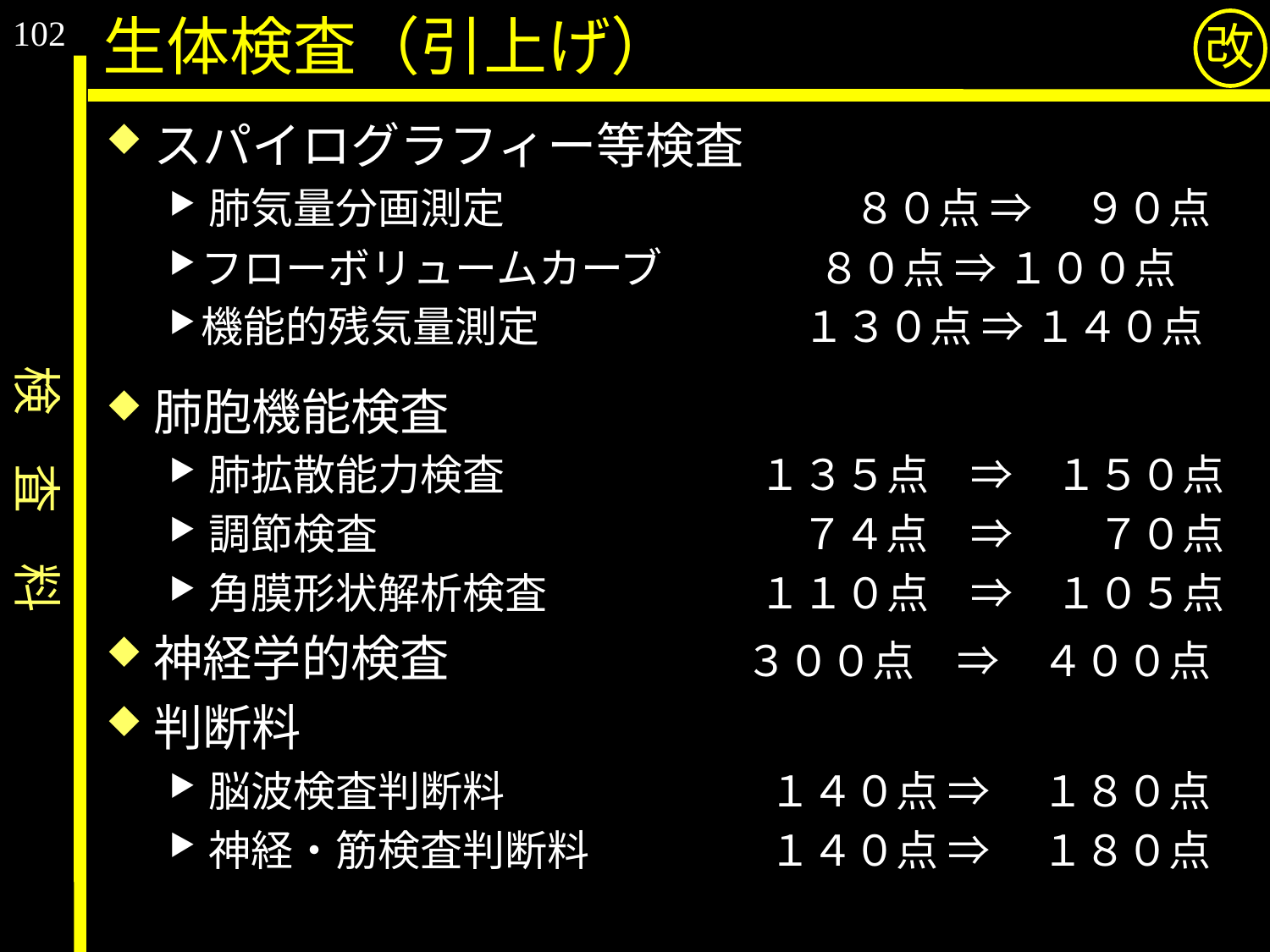

102
生体検査（引上げ）
改

スパイログラフィー等検査
肺気量分画測定 　　　　　　　　８０点 ⇒　 ９０点
フローボリュームカーブ　　   　８０点 ⇒ １００点
機能的残気量測定　　　　　　 １３０点 ⇒ １４０点

肺胞機能検査
肺拡散能力検査　　　　　　１３５点　⇒　１５０点
調節検査　　　　　　　　　　７４点　⇒　　７０点
角膜形状解析検査　　　　　１１０点　⇒　１０５点
神経学的検査　　　　　　３００点　⇒　４００点
判断料
脳波検査判断料　　　　 　　１４０点 ⇒　 １８０点
神経・筋検査判断料　　　　 １４０点 ⇒　 １８０点
検　査　料